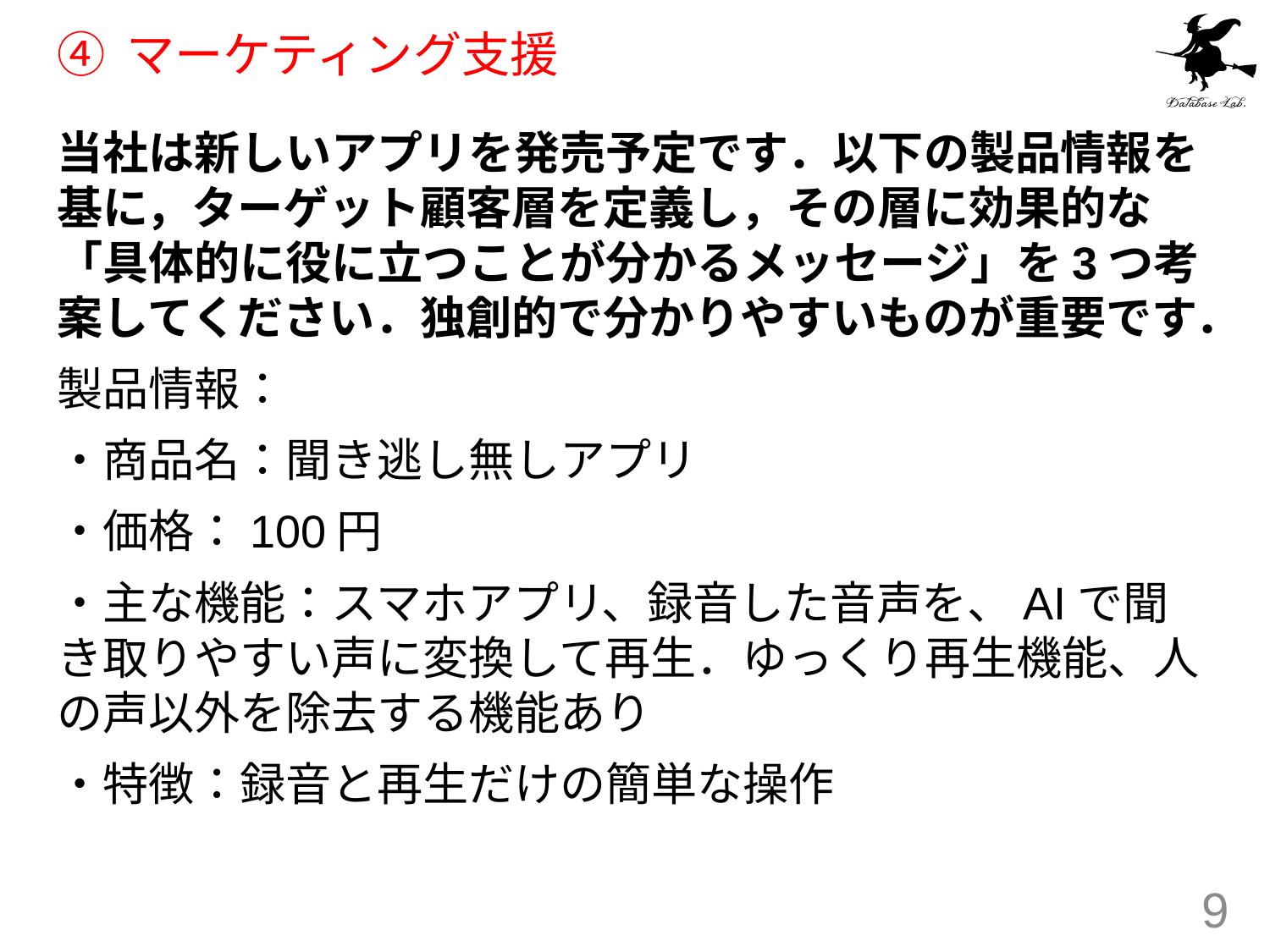

# ④ マーケティング支援
当社は新しいアプリを発売予定です．以下の製品情報を基に，ターゲット顧客層を定義し，その層に効果的な「具体的に役に立つことが分かるメッセージ」を3つ考案してください．独創的で分かりやすいものが重要です．
製品情報：
・商品名：聞き逃し無しアプリ
・価格：100円
・主な機能：スマホアプリ、録音した音声を、AIで聞き取りやすい声に変換して再生．ゆっくり再生機能、人の声以外を除去する機能あり
・特徴：録音と再生だけの簡単な操作
9